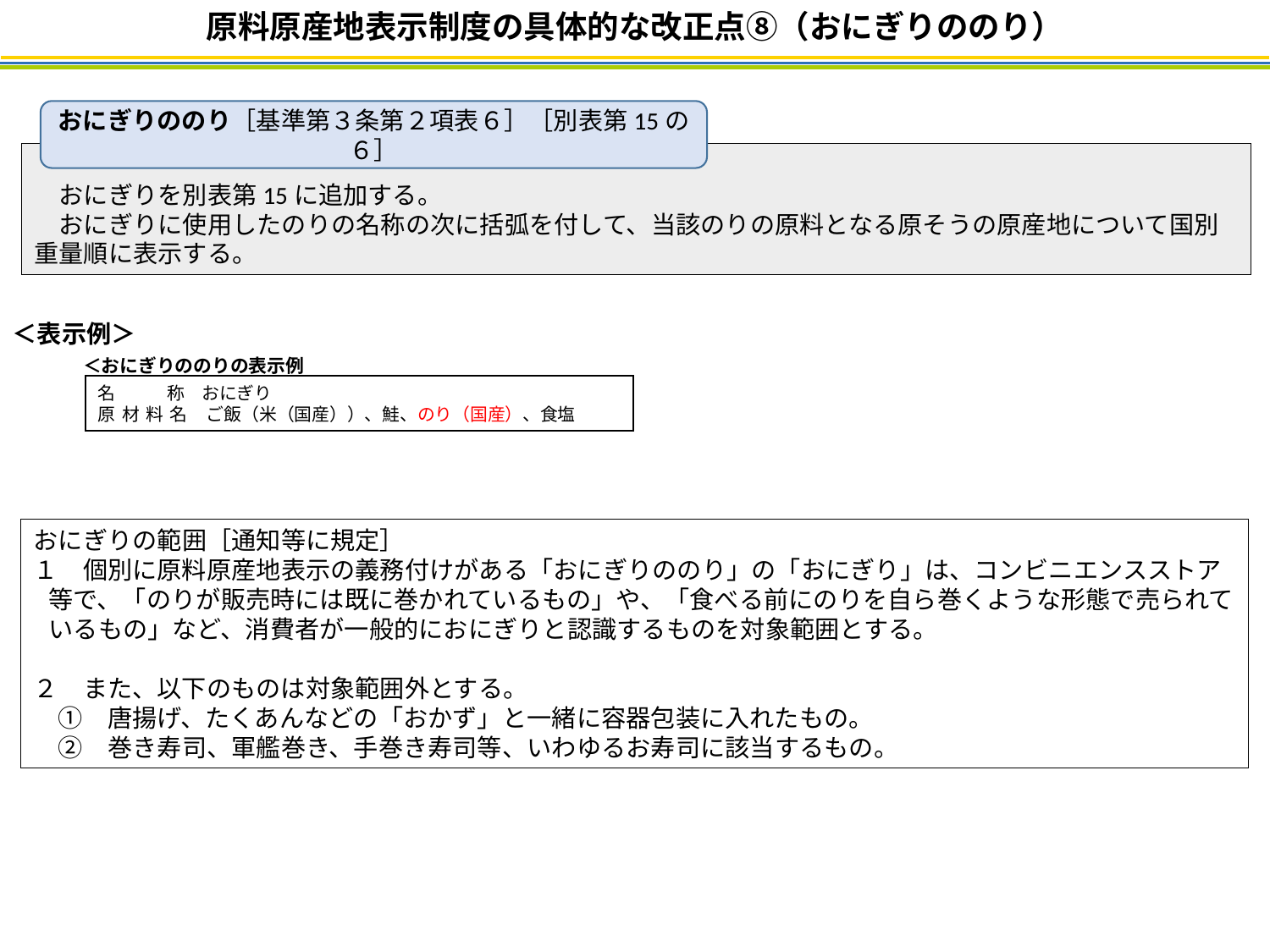

原料原産地表示制度の具体的な改正点⑧（おにぎりののり）
おにぎりののり［基準第３条第２項表６］［別表第15の６］

　おにぎりを別表第15に追加する。
　おにぎりに使用したのりの名称の次に括弧を付して、当該のりの原料となる原そうの原産地について国別重量順に表示する。
＜表示例＞
＜おにぎりののりの表示例＞
名    　　称　おにぎり
原 材 料 名　ご飯（米（国産））、鮭、のり（国産）、食塩
おにぎりの範囲［通知等に規定］
１　個別に原料原産地表示の義務付けがある「おにぎりののり」の「おにぎり」は、コンビニエンスストア等で、「のりが販売時には既に巻かれているもの」や、「食べる前にのりを自ら巻くような形態で売られているもの」など、消費者が一般的におにぎりと認識するものを対象範囲とする。

２　また、以下のものは対象範囲外とする。
　①　唐揚げ、たくあんなどの「おかず」と一緒に容器包装に入れたもの。
　②　巻き寿司、軍艦巻き、手巻き寿司等、いわゆるお寿司に該当するもの。